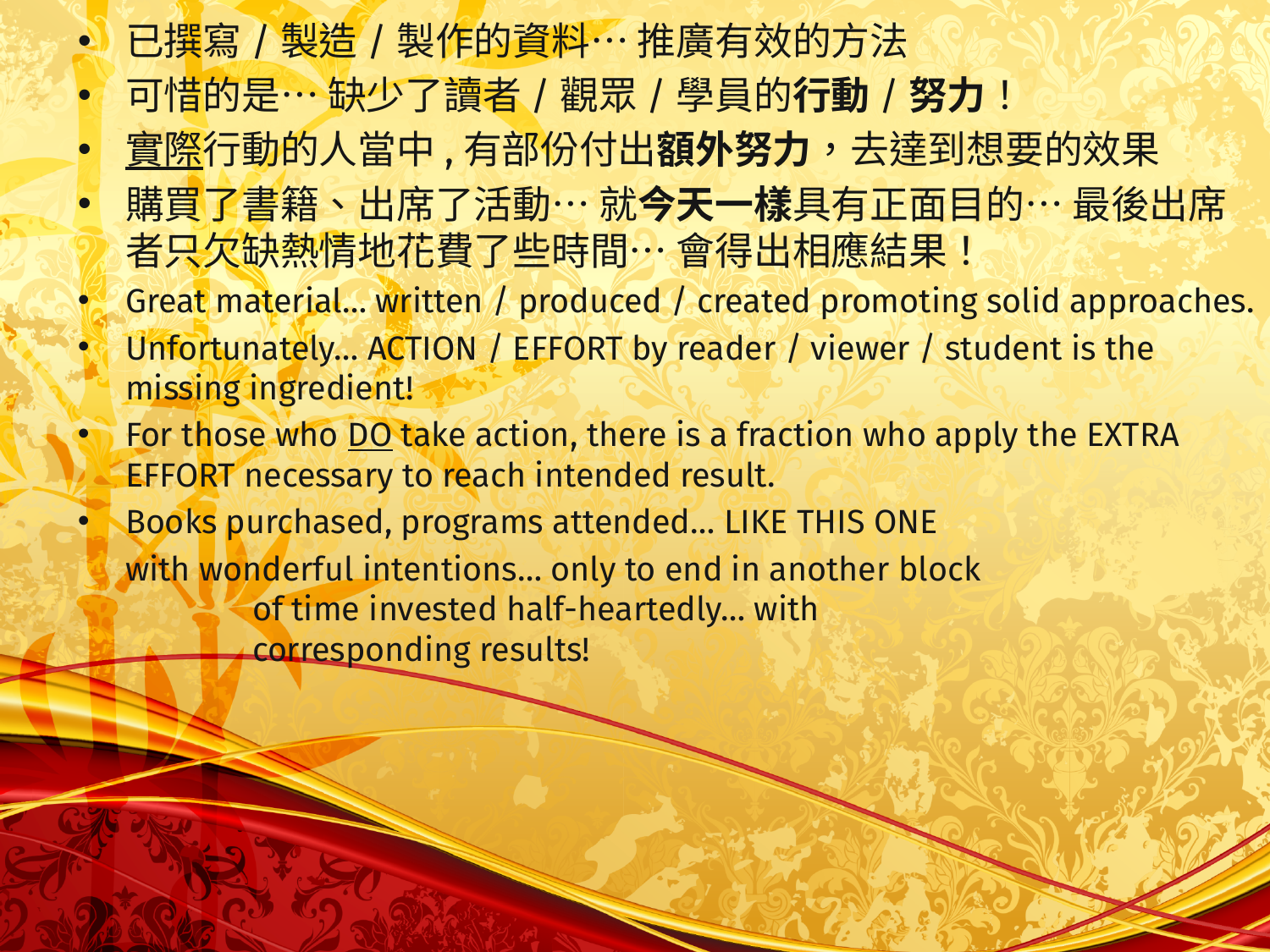

已撰寫/製造/製作的資料… 推廣有效的方法
可惜的是… 缺少了讀者/觀眾/學員的行動/努力！
實際行動的人當中,有部份付出額外努力，去達到想要的效果
購買了書籍、出席了活動… 就今天一樣具有正面目的… 最後出席者只欠缺熱情地花費了些時間… 會得出相應結果！
Great material… written / produced / created promoting solid approaches.
Unfortunately… ACTION / EFFORT by reader / viewer / student is the missing ingredient!
For those who DO take action, there is a fraction who apply the EXTRA EFFORT necessary to reach intended result.
Books purchased, programs attended… LIKE THIS ONE
	with wonderful intentions… only to end in another block 			of time invested half-heartedly… with 				corresponding results!